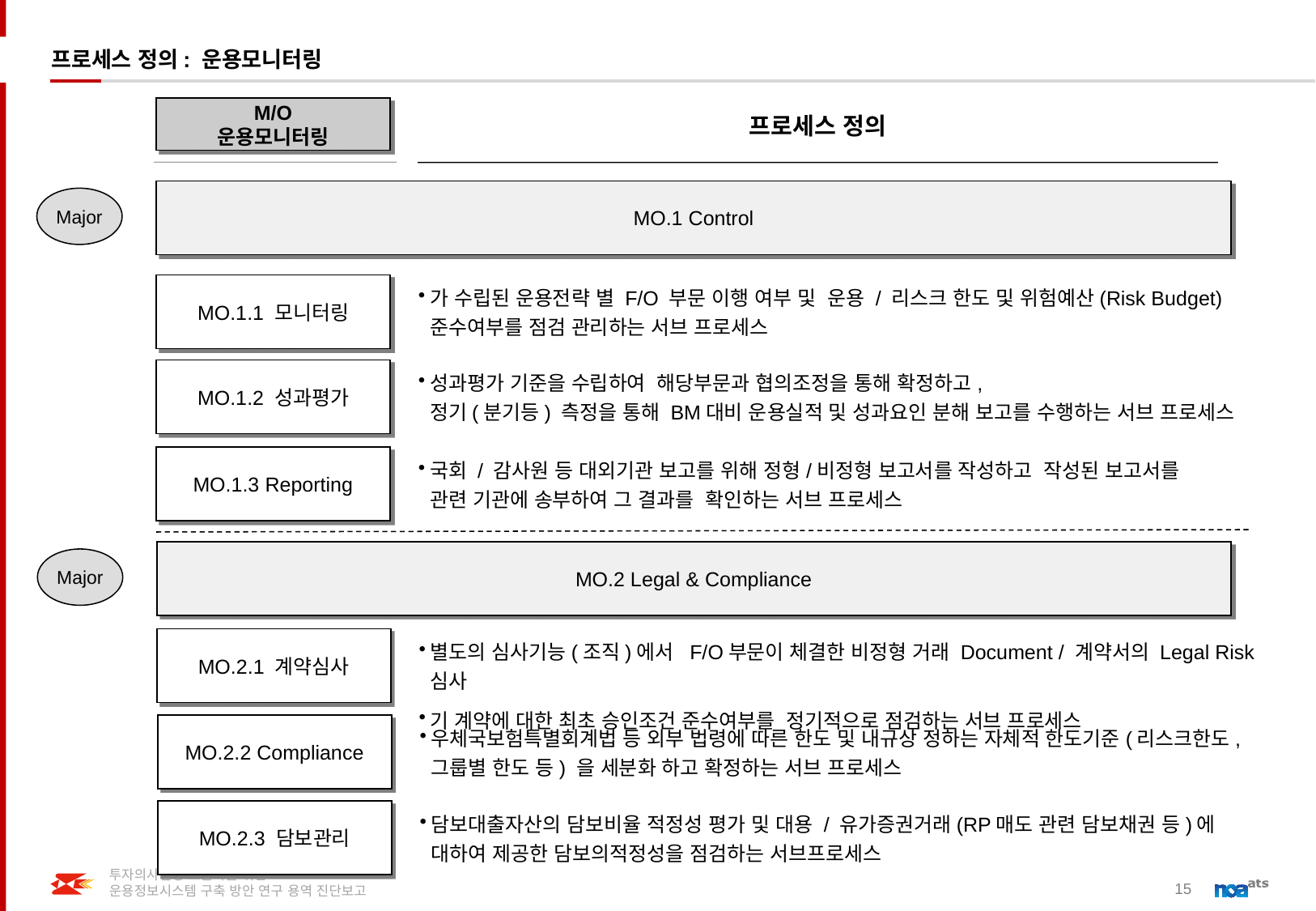

# 프로세스 정의: 운용모니터링
M/O
운용모니터링
프로세스 정의

MO.1 Control
Major
MO.1.1 모니터링
가 수립된 운용전략 별 F/O 부문 이행 여부 및  운용 / 리스크 한도 및 위험예산(Risk Budget)  준수여부를 점검 관리하는 서브 프로세스
MO.1.2 성과평가
성과평가 기준을 수립하여  해당부문과 협의조정을 통해 확정하고,                                            정기(분기등) 측정을 통해 BM대비 운용실적 및 성과요인 분해 보고를 수행하는 서브 프로세스
MO.1.3 Reporting
국회 / 감사원 등 대외기관 보고를 위해 정형/비정형 보고서를 작성하고  작성된 보고서를 관련 기관에 송부하여 그 결과를  확인하는 서브 프로세스

MO.2 Legal & Compliance
Major
MO.2.1 계약심사
별도의 심사기능(조직)에서  F/O부문이 체결한 비정형 거래 Document / 계약서의 Legal Risk 심사
기 계약에 대한 최초 승인조건 준수여부를  정기적으로 점검하는 서브 프로세스
MO.2.2 Compliance
우체국보험특별회계법 등 외부 법령에 따른 한도 및 내규상 정하는 자체적 한도기준(리스크한도, 그룹별 한도 등) 을 세분화 하고 확정하는 서브 프로세스
MO.2.3 담보관리
담보대출자산의 담보비율 적정성 평가 및 대용 / 유가증권거래(RP매도 관련 담보채권 등)에 대하여 제공한 담보의적정성을 점검하는 서브프로세스